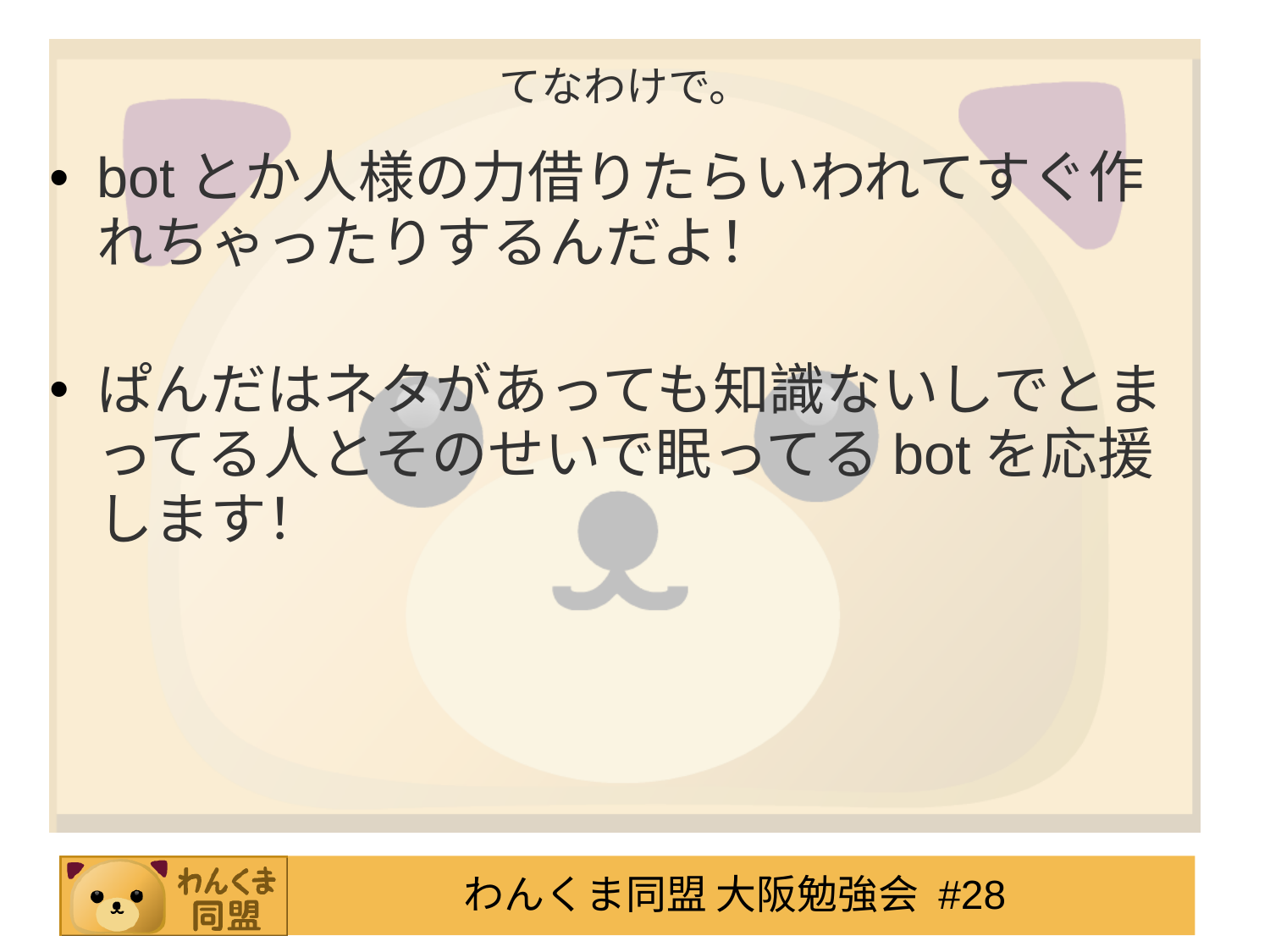

# てなわけで。
botとか人様の力借りたらいわれてすぐ作れちゃったりするんだよ！
ぱんだはネタがあっても知識ないしでとまってる人とそのせいで眠ってるbotを応援します！